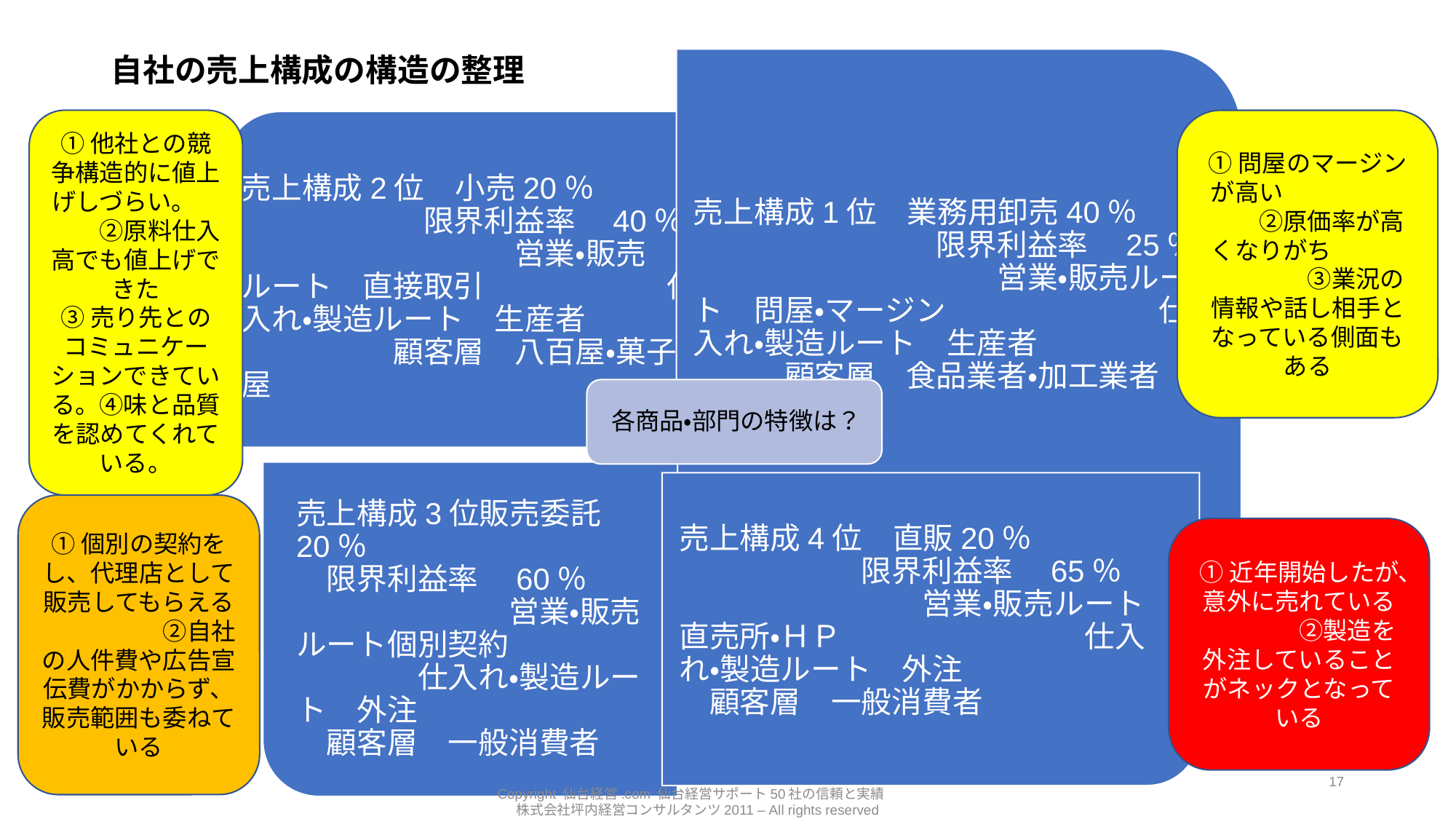

自社の売上構成の構造の整理

売上構成2位　小売20％　　　　　　　　　限界利益率　40％　　　　　　　　　営業・販売ルート　直接取引　　　　　　仕入れ・製造ルート　生産者　　　　　　　　顧客層　八百屋・菓子屋
売上構成1位　業務用卸売40％　　　　　　　　　　限界利益率　25％　　　　　　　　　　営業・販売ルート　問屋・マージン　　　　　　　仕入れ・製造ルート　生産者　　　　　　　　顧客層　食品業者・加工業者
売上構成3位販売委託20％　　　　　　　　　　限界利益率　60％　　　　　　　　　営業・販売ルート個別契約　　　　　　　　仕入れ・製造ルート　外注　　　　　　　　顧客層　一般消費者
売上構成4位　直販20％　　　　　　　　　　限界利益率　65％　　　　　　　　　営業・販売ルート　直売所・ＨＰ　　　　　　　　仕入れ・製造ルート　外注　　　　　　　　顧客層　一般消費者
各商品・部門の特徴は？
①問屋のマージンが高い　　　　　　　②原価率が高くなりがち　　　　　　　③業況の情報や話し相手となっている側面もある
①他社との競争構造的に値上げしづらい。　　　②原料仕入高でも値上げできた
③売り先とのコミュニケーションできている。④味と品質を認めてくれている。
①個別の契約をし、代理店として販売してもらえる　　　　　②自社の人件費や広告宣伝費がかからず、販売範囲も委ねている
①近年開始したが、意外に売れている　　　　②製造を外注していることがネックとなっている
17
Copyright 仙台経営.com 仙台経営サポート50社の信頼と実績　株式会社坪内経営コンサルタンツ2011 – All rights reserved